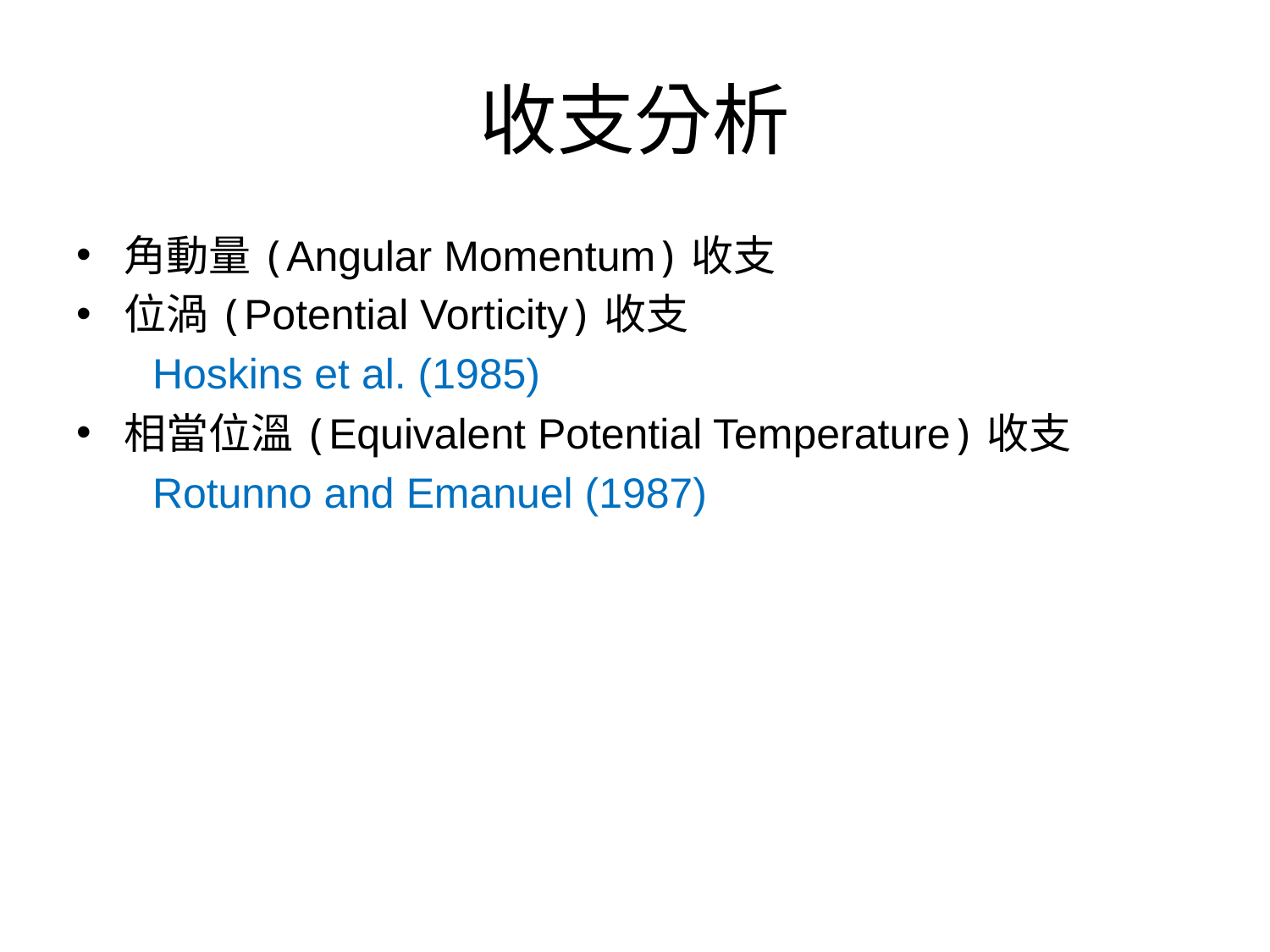

# 收支分析
角動量(Angular Momentum)收支
位渦(Potential Vorticity)收支
   Hoskins et al. (1985)
相當位溫(Equivalent Potential Temperature)收支
   Rotunno and Emanuel (1987)